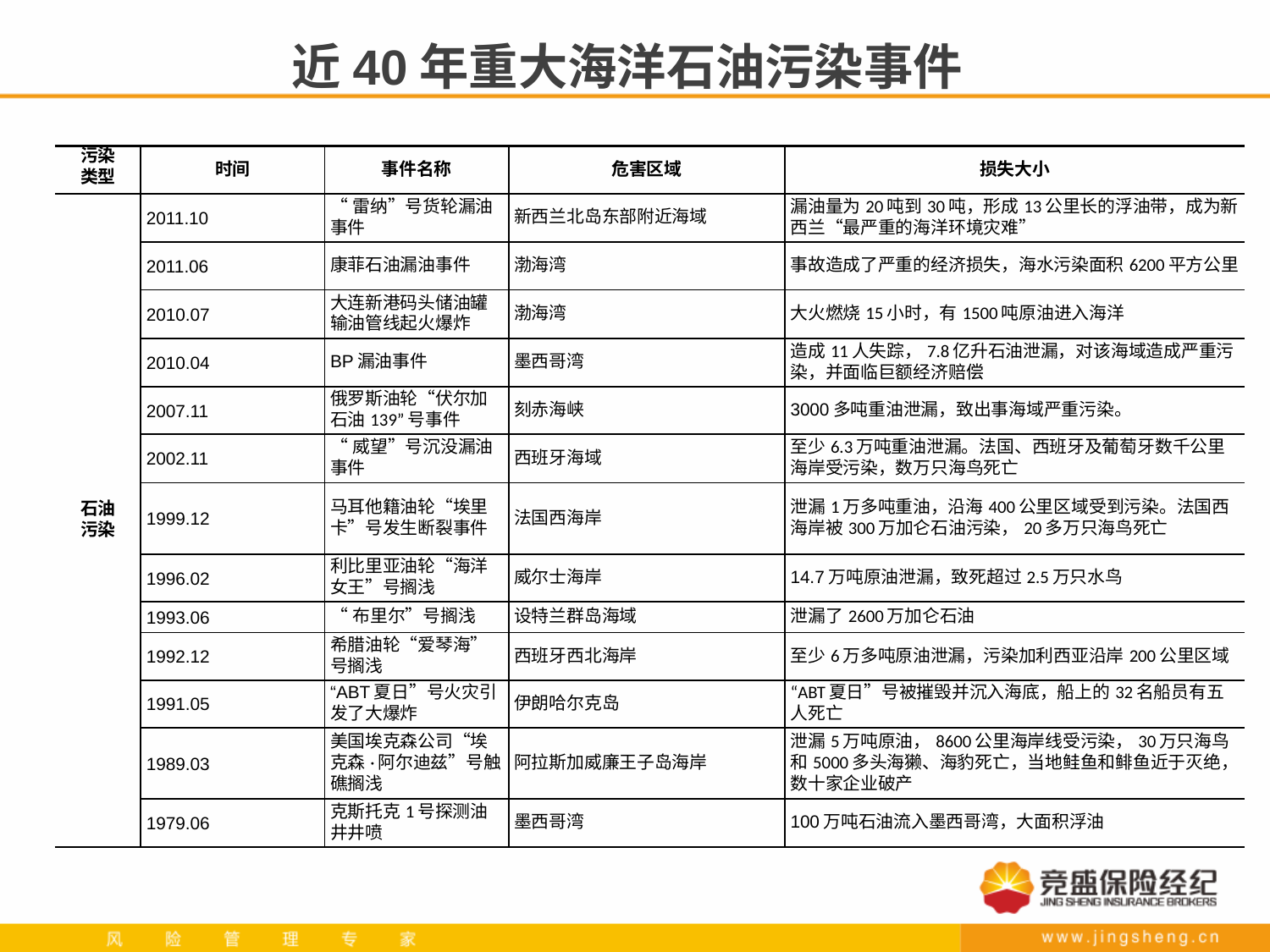

# 近40年重大海洋石油污染事件
| 污染 类型 | 时间 | 事件名称 | 危害区域 | 损失大小 |
| --- | --- | --- | --- | --- |
| 石油 污染 | 2011.10 | “雷纳”号货轮漏油事件 | 新西兰北岛东部附近海域 | 漏油量为20吨到30吨，形成13公里长的浮油带，成为新西兰“最严重的海洋环境灾难” |
|  | 2011.06 | 康菲石油漏油事件 | 渤海湾 | 事故造成了严重的经济损失，海水污染面积6200平方公里 |
|  | 2010.07 | 大连新港码头储油罐输油管线起火爆炸 | 渤海湾 | 大火燃烧15小时，有1500吨原油进入海洋 |
|  | 2010.04 | BP漏油事件 | 墨西哥湾 | 造成11人失踪，7.8亿升石油泄漏，对该海域造成严重污染，并面临巨额经济赔偿 |
|  | 2007.11 | 俄罗斯油轮“伏尔加石油139”号事件 | 刻赤海峡 | 3000多吨重油泄漏，致出事海域严重污染。 |
|  | 2002.11 | “威望”号沉没漏油事件 | 西班牙海域 | 至少6.3万吨重油泄漏。法国、西班牙及葡萄牙数千公里海岸受污染，数万只海鸟死亡 |
|  | 1999.12 | 马耳他籍油轮“埃里卡”号发生断裂事件 | 法国西海岸 | 泄漏1万多吨重油，沿海400公里区域受到污染。法国西海岸被300万加仑石油污染，20多万只海鸟死亡 |
|  | 1996.02 | 利比里亚油轮“海洋女王”号搁浅 | 威尔士海岸 | 14.7万吨原油泄漏，致死超过2.5万只水鸟 |
|  | 1993.06 | “布里尔”号搁浅 | 设特兰群岛海域 | 泄漏了2600万加仑石油 |
|  | 1992.12 | 希腊油轮“爱琴海”号搁浅 | 西班牙西北海岸 | 至少6万多吨原油泄漏，污染加利西亚沿岸200公里区域 |
|  | 1991.05 | “ABT夏日”号火灾引发了大爆炸 | 伊朗哈尔克岛 | “ABT夏日”号被摧毁并沉入海底，船上的32名船员有五人死亡 |
|  | 1989.03 | 美国埃克森公司“埃克森·阿尔迪兹”号触礁搁浅 | 阿拉斯加威廉王子岛海岸 | 泄漏5万吨原油，8600公里海岸线受污染，30万只海鸟和5000多头海獭、海豹死亡，当地鲑鱼和鲱鱼近于灭绝，数十家企业破产 |
|  | 1979.06 | 克斯托克1号探测油井井喷 | 墨西哥湾 | 100万吨石油流入墨西哥湾，大面积浮油 |